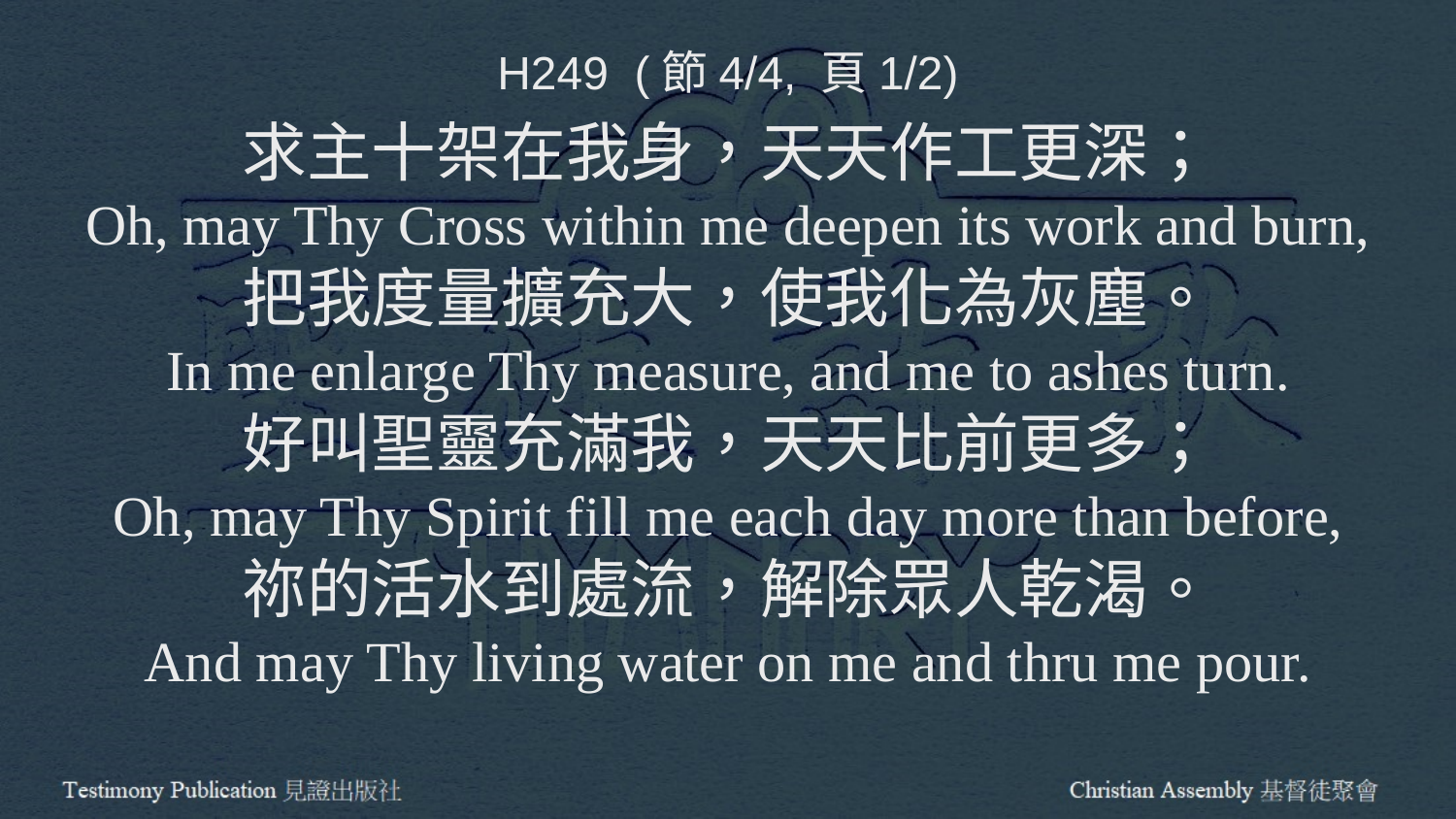

H249  (節4/4, 頁1/2)
求主十架在我身，天天作工更深；
Oh, may Thy Cross within me deepen its work and burn,
把我度量擴充大，使我化為灰塵。
In me enlarge Thy measure, and me to ashes turn.
好叫聖靈充滿我，天天比前更多；
Oh, may Thy Spirit fill me each day more than before,
祢的活水到處流，解除眾人乾渴。
And may Thy living water on me and thru me pour.